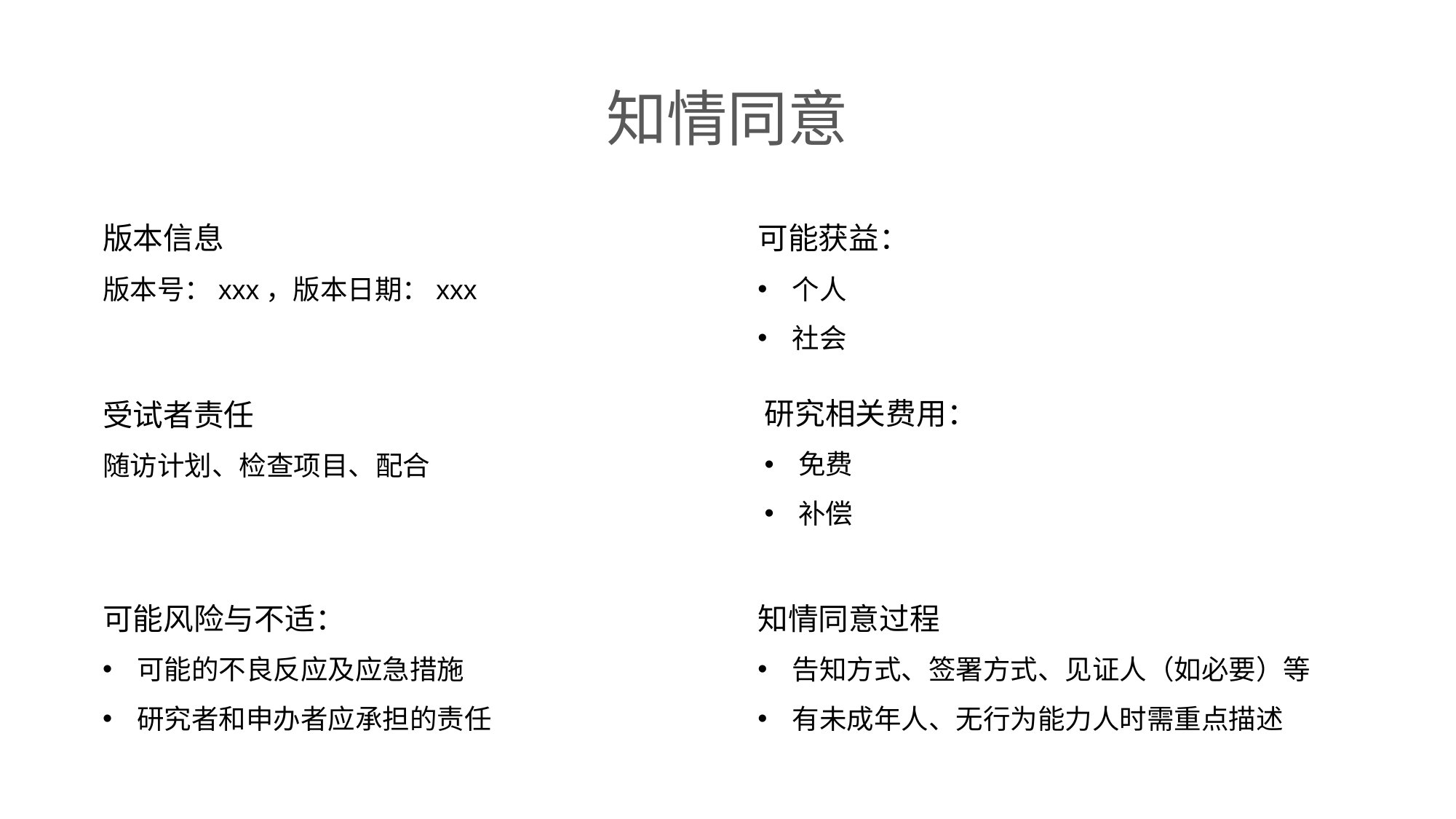

知情同意
版本信息
版本号：xxx，版本日期：xxx

可能获益：
个人
社会

研究相关费用：
免费
补偿

受试者责任
随访计划、检查项目、配合

可能风险与不适：
可能的不良反应及应急措施
研究者和申办者应承担的责任

知情同意过程
告知方式、签署方式、见证人（如必要）等
有未成年人、无行为能力人时需重点描述